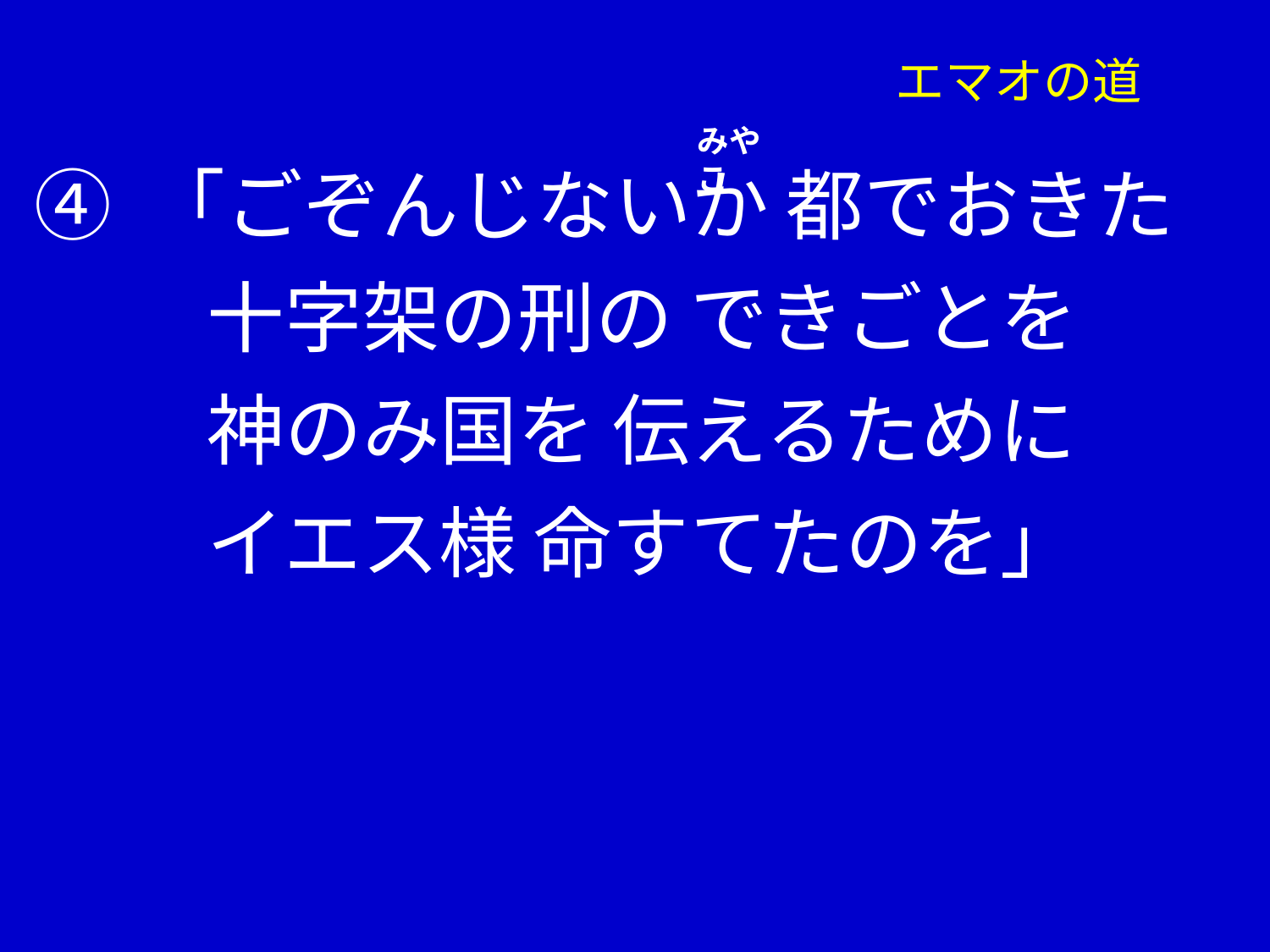

# エマオの道
みやこ
④ 「ごぞんじないか 都でおきた
　　 十字架の刑の できごとを
　　 神のみ国を 伝えるために
　　 イエス様 命すてたのを」